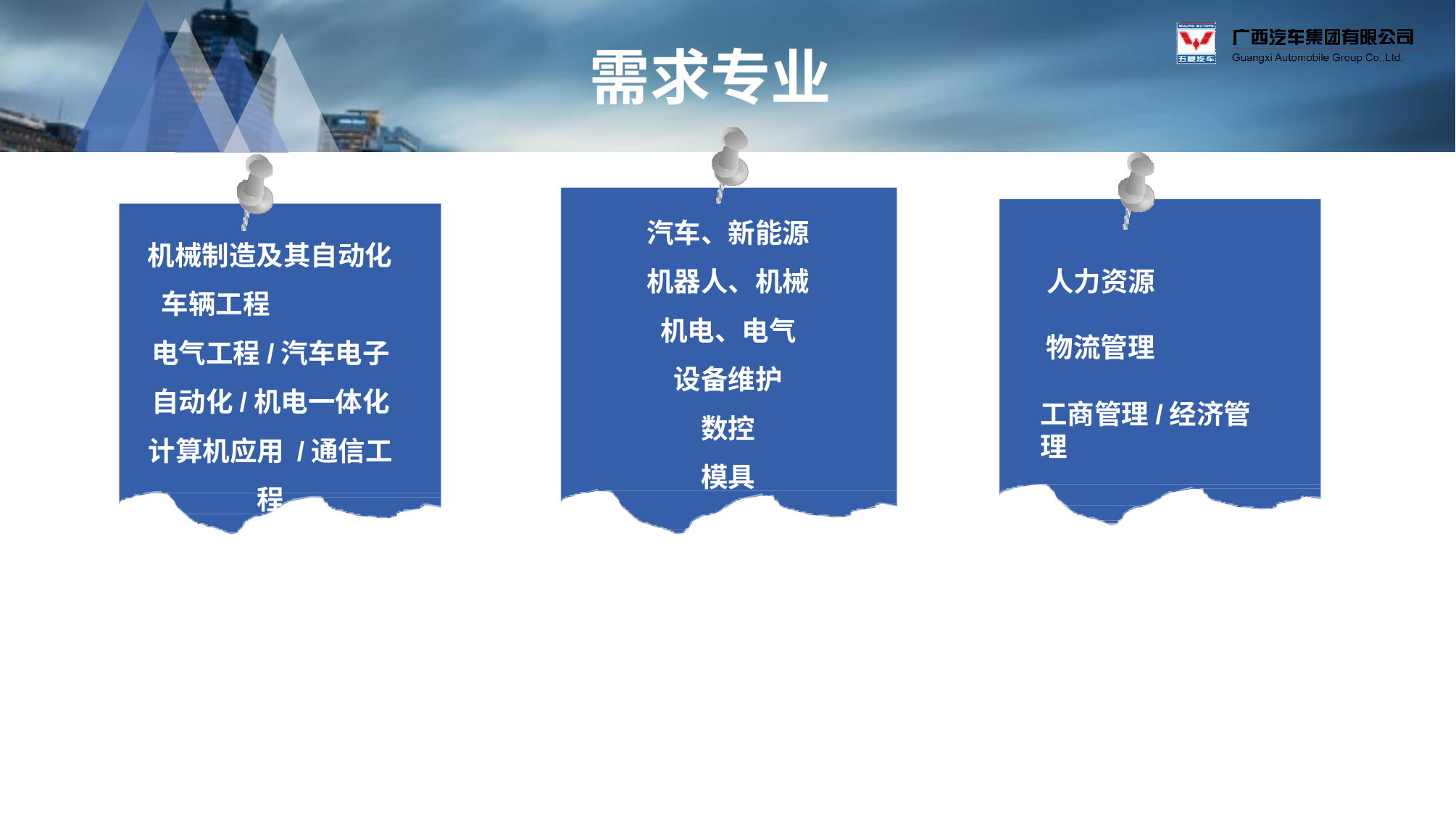

# 需求专业

汽车、新能源 机器人、机械 机电、电气 设备维护
数控 模具

机械制造及其自动化 车辆工程
电气工程/汽车电子 自动化/机电一体化 计算机应用 /通信工程
人力资源

物流管理

工商管理/经济管理